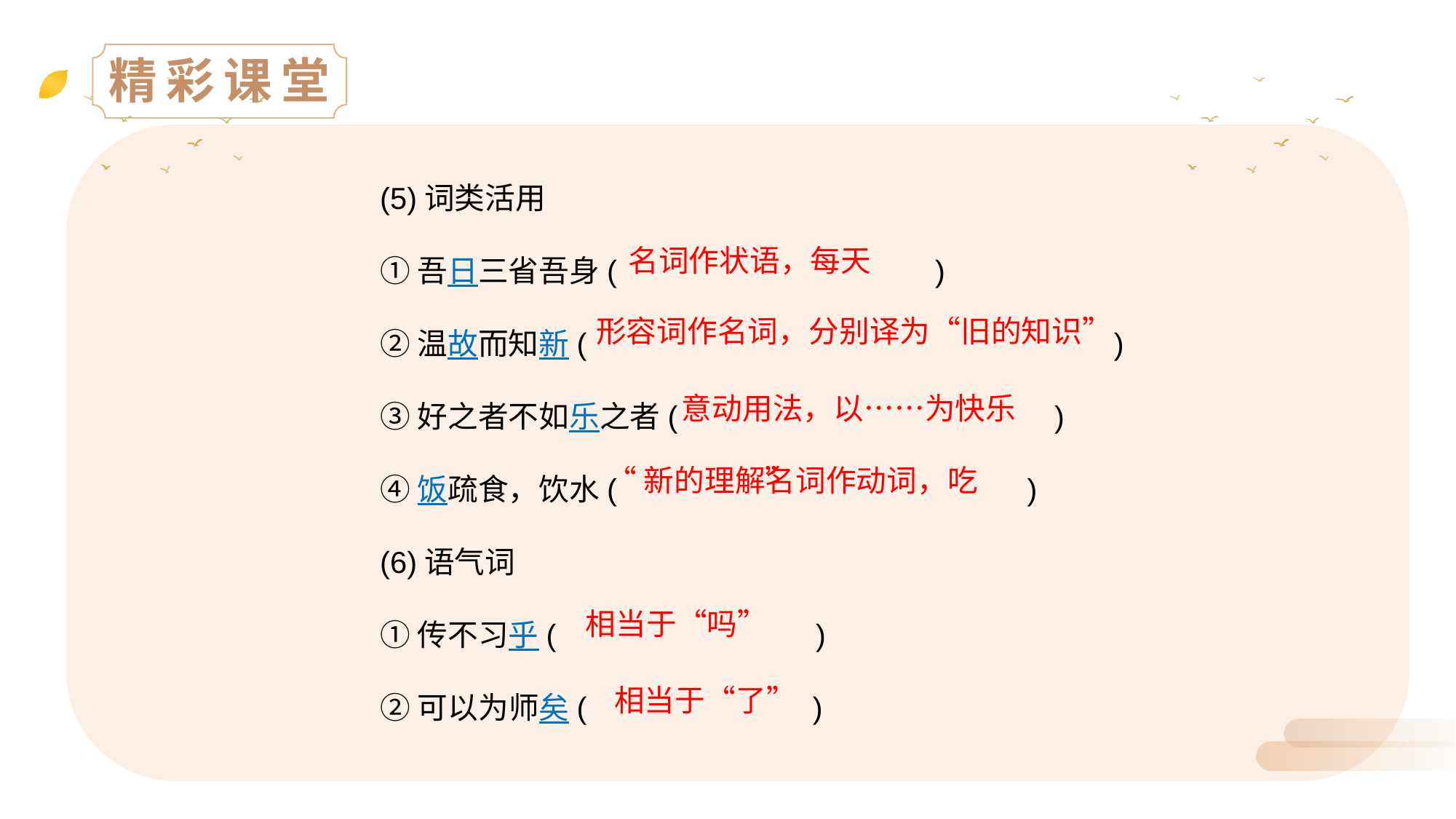

精彩课堂
(5)词类活用
①吾日三省吾身(                                      )
②温故而知新(                                                               )
③好之者不如乐之者(                                             )
④饭疏食，饮水(                                                 )
(6)语气词
①传不习乎(                               )
②可以为师矣(                           )
名词作状语，每天
形容词作名词，分别译为“旧的知识”
意动用法，以……为快乐
“新的理解”
名词作动词，吃
相当于“吗”
相当于“了”